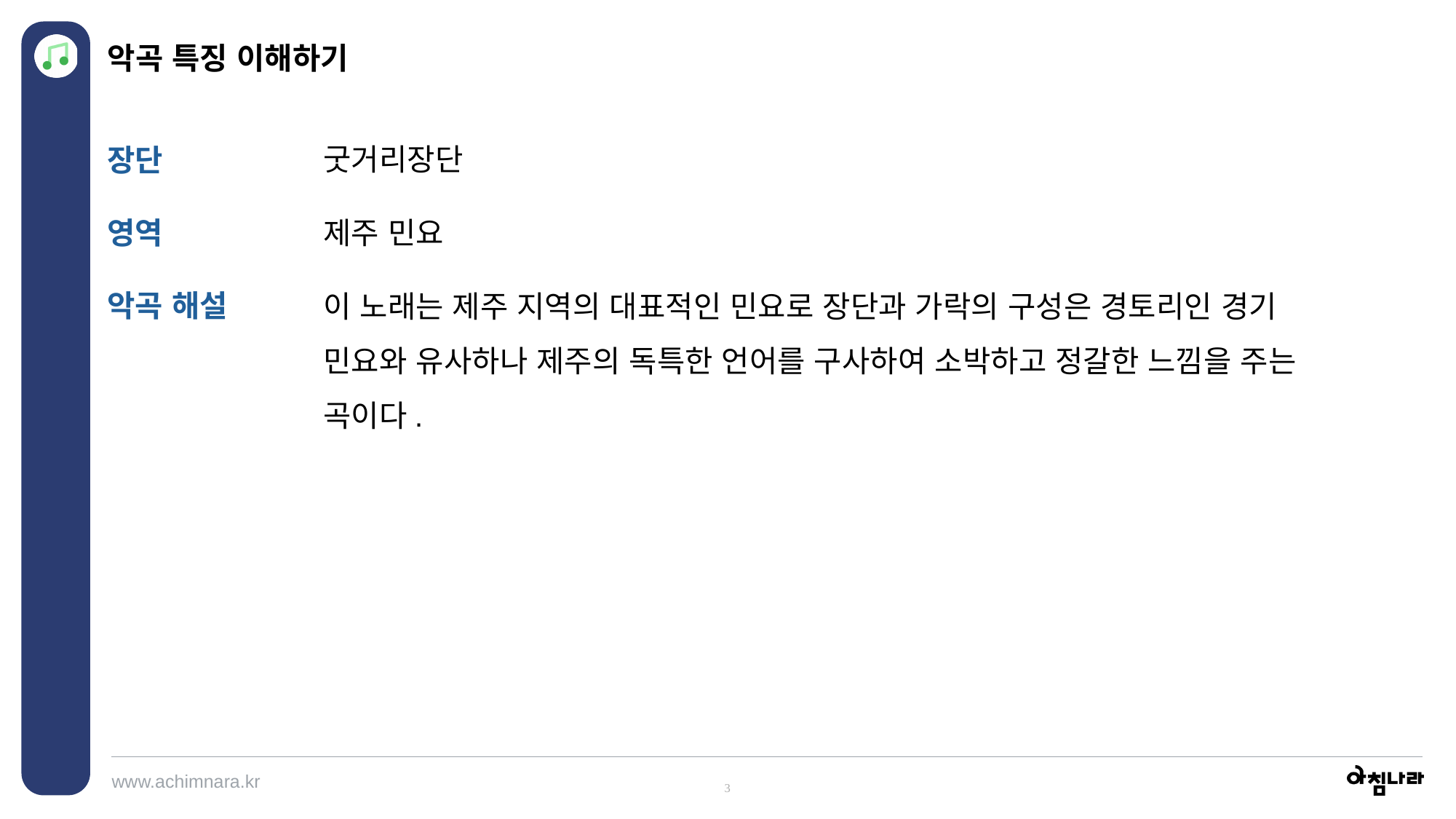

악곡 특징 이해하기
굿거리장단
제주 민요
장단
영역
악곡 해설
이 노래는 제주 지역의 대표적인 민요로 장단과 가락의 구성은 경토리인 경기 민요와 유사하나 제주의 독특한 언어를 구사하여 소박하고 정갈한 느낌을 주는 곡이다.
3